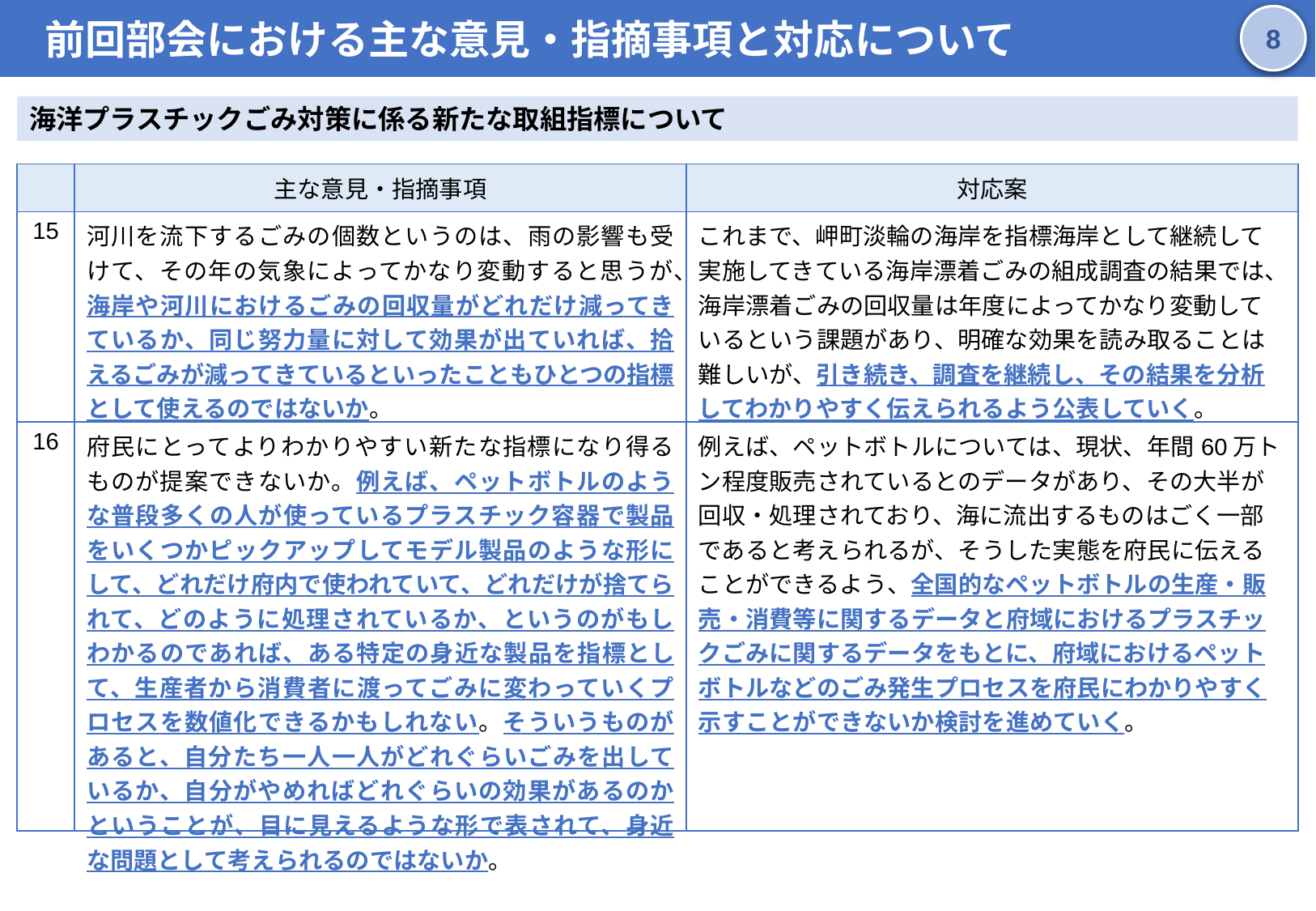

前回部会における主な意見・指摘事項と対応について
8
海洋プラスチックごみ対策に係る新たな取組指標について
|  | 主な意見・指摘事項 | 対応案 |
| --- | --- | --- |
| 15 | 河川を流下するごみの個数というのは、雨の影響も受けて、その年の気象によってかなり変動すると思うが、海岸や河川におけるごみの回収量がどれだけ減ってきているか、同じ努力量に対して効果が出ていれば、拾えるごみが減ってきているといったこともひとつの指標として使えるのではないか。 | これまで、岬町淡輪の海岸を指標海岸として継続して実施してきている海岸漂着ごみの組成調査の結果では、海岸漂着ごみの回収量は年度によってかなり変動しているという課題があり、明確な効果を読み取ることは難しいが、引き続き、調査を継続し、その結果を分析してわかりやすく伝えられるよう公表していく。 |
| 16 | 府民にとってよりわかりやすい新たな指標になり得るものが提案できないか。例えば、ペットボトルのような普段多くの人が使っているプラスチック容器で製品をいくつかピックアップしてモデル製品のような形にして、どれだけ府内で使われていて、どれだけが捨てられて、どのように処理されているか、というのがもしわかるのであれば、ある特定の身近な製品を指標として、生産者から消費者に渡ってごみに変わっていくプロセスを数値化できるかもしれない。そういうものがあると、自分たち一人一人がどれぐらいごみを出しているか、自分がやめればどれぐらいの効果があるのかということが、目に見えるような形で表されて、身近な問題として考えられるのではないか。 | 例えば、ペットボトルについては、現状、年間60万トン程度販売されているとのデータがあり、その大半が回収・処理されており、海に流出するものはごく一部であると考えられるが、そうした実態を府民に伝えることができるよう、全国的なペットボトルの生産・販売・消費等に関するデータと府域におけるプラスチックごみに関するデータをもとに、府域におけるペットボトルなどのごみ発生プロセスを府民にわかりやすく示すことができないか検討を進めていく。 |